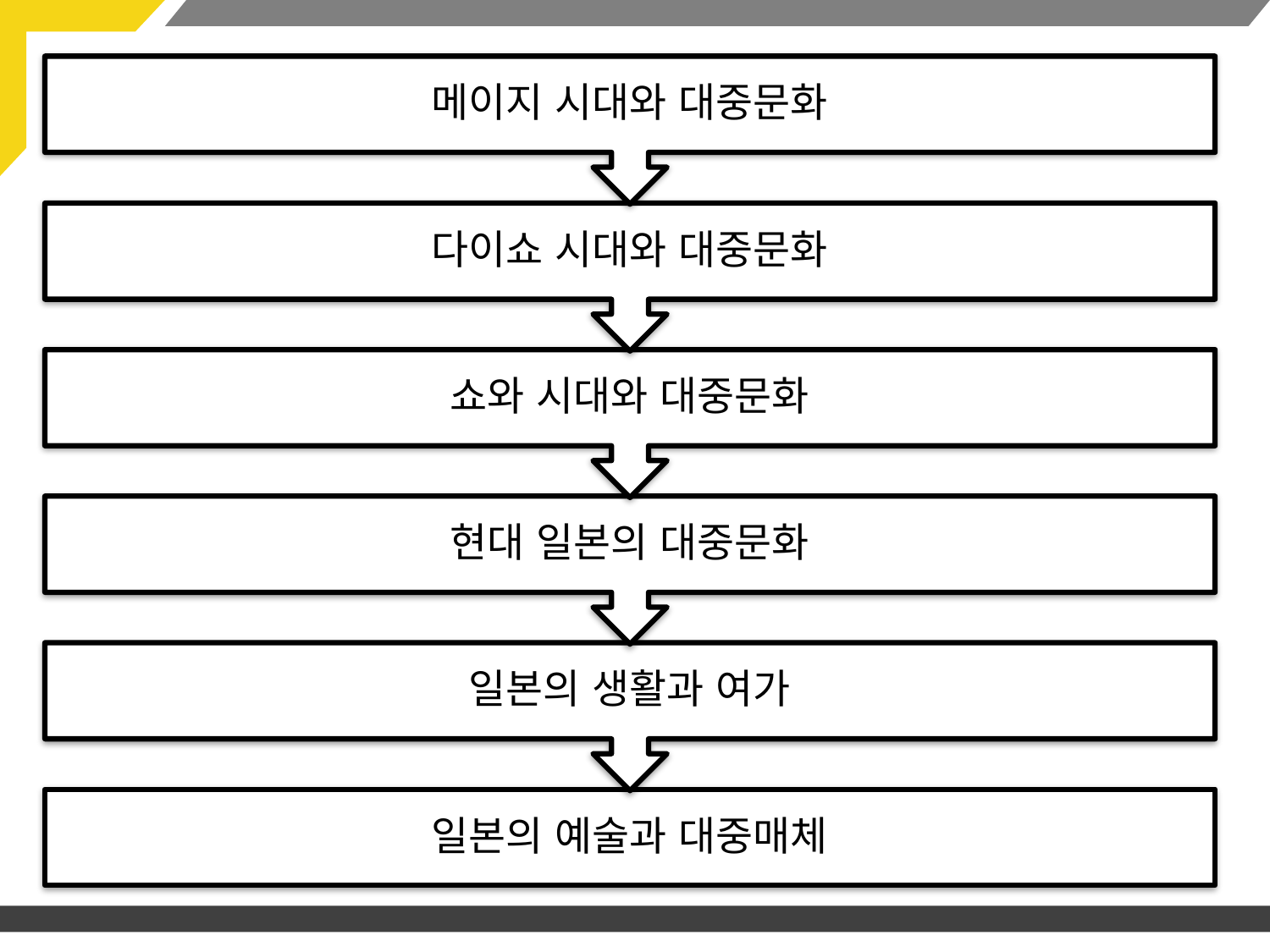

일본의 예술과 대중매체
일본의 생활과 여가
현대 일본의 대중문화
쇼와 시대와 대중문화
다이쇼 시대와 대중문화
메이지 시대와 대중문화